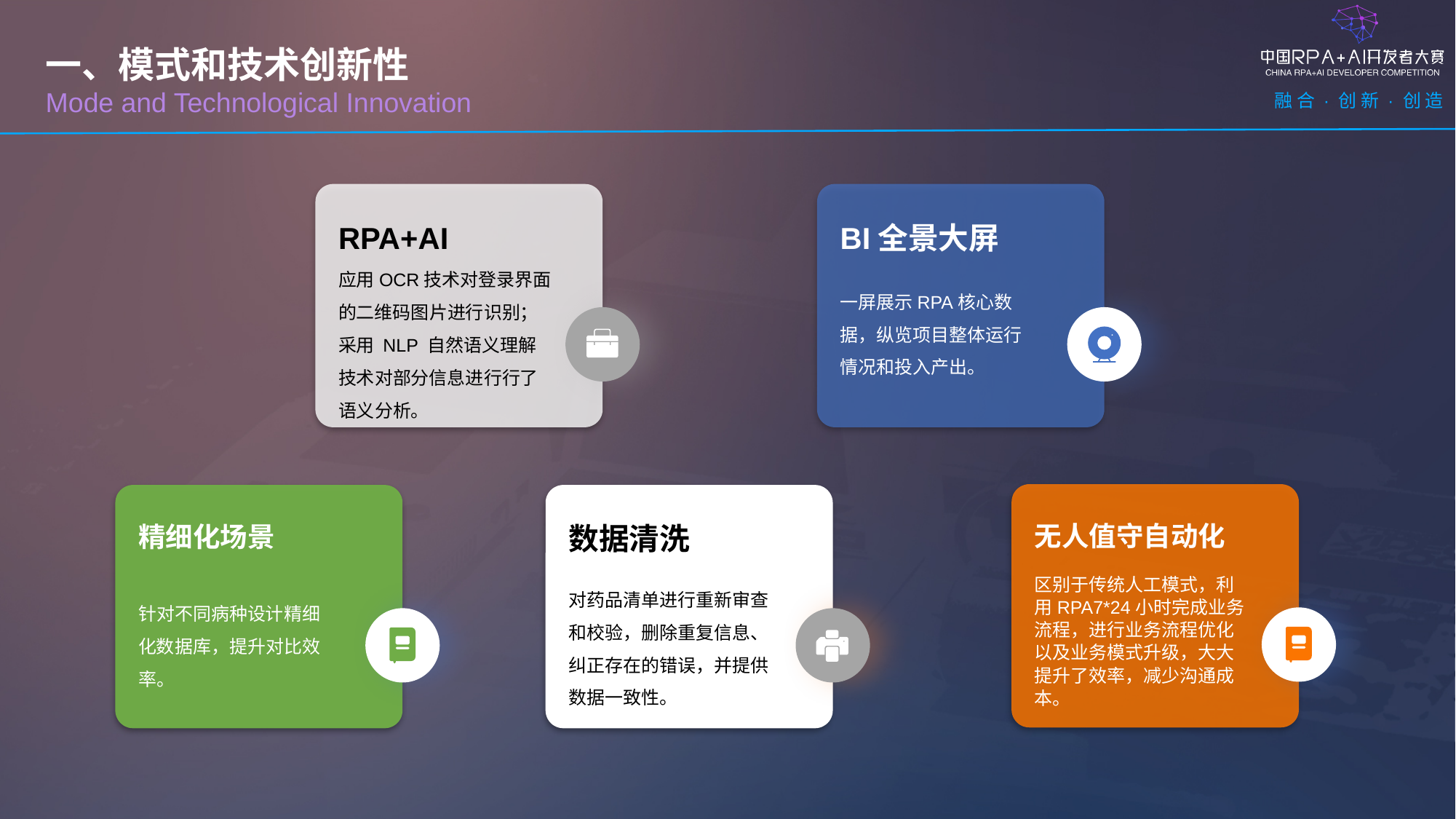

一、模式和技术创新性
Mode and Technological Innovation

RPA+AI
应用OCR技术对登录界面的二维码图片进行识别；
采用 NLP 自然语义理解技术对部分信息进行行了语义分析。

BI全景大屏
一屏展示RPA核心数据，纵览项目整体运行情况和投入产出。

无人值守自动化
区别于传统人工模式，利用RPA7*24小时完成业务流程，进行业务流程优化以及业务模式升级，大大提升了效率，减少沟通成本。

精细化场景

数据清洗

对药品清单进行重新审查和校验，删除重复信息、纠正存在的错误，并提供数据一致性。
针对不同病种设计精细化数据库，提升对比效率。